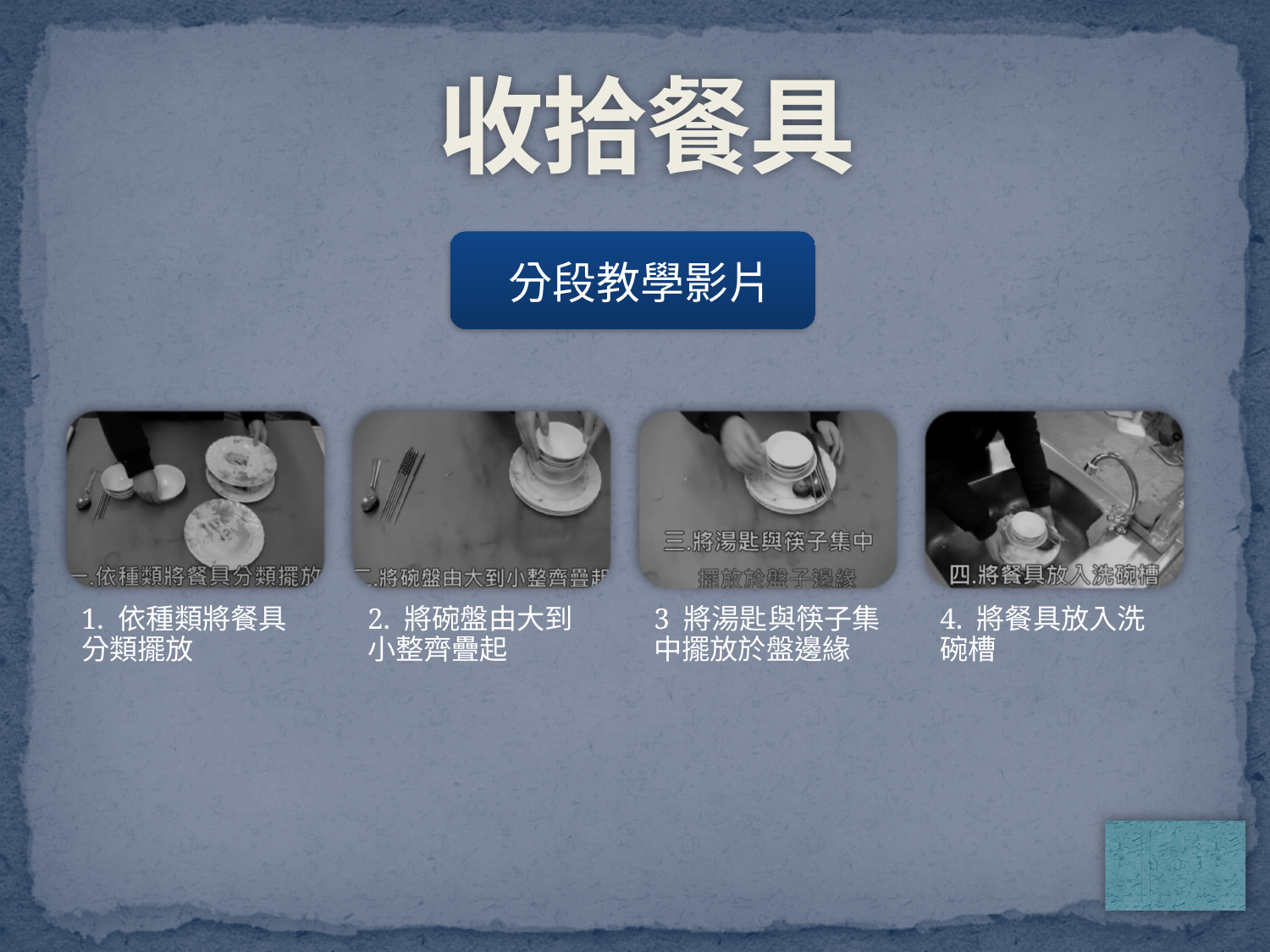

收拾餐具

分段教學影片
1. 依種類將餐具分類擺放
2. 將碗盤由大到小整齊疊起
3 將湯匙與筷子集中擺放於盤邊緣
4. 將餐具放入洗碗槽